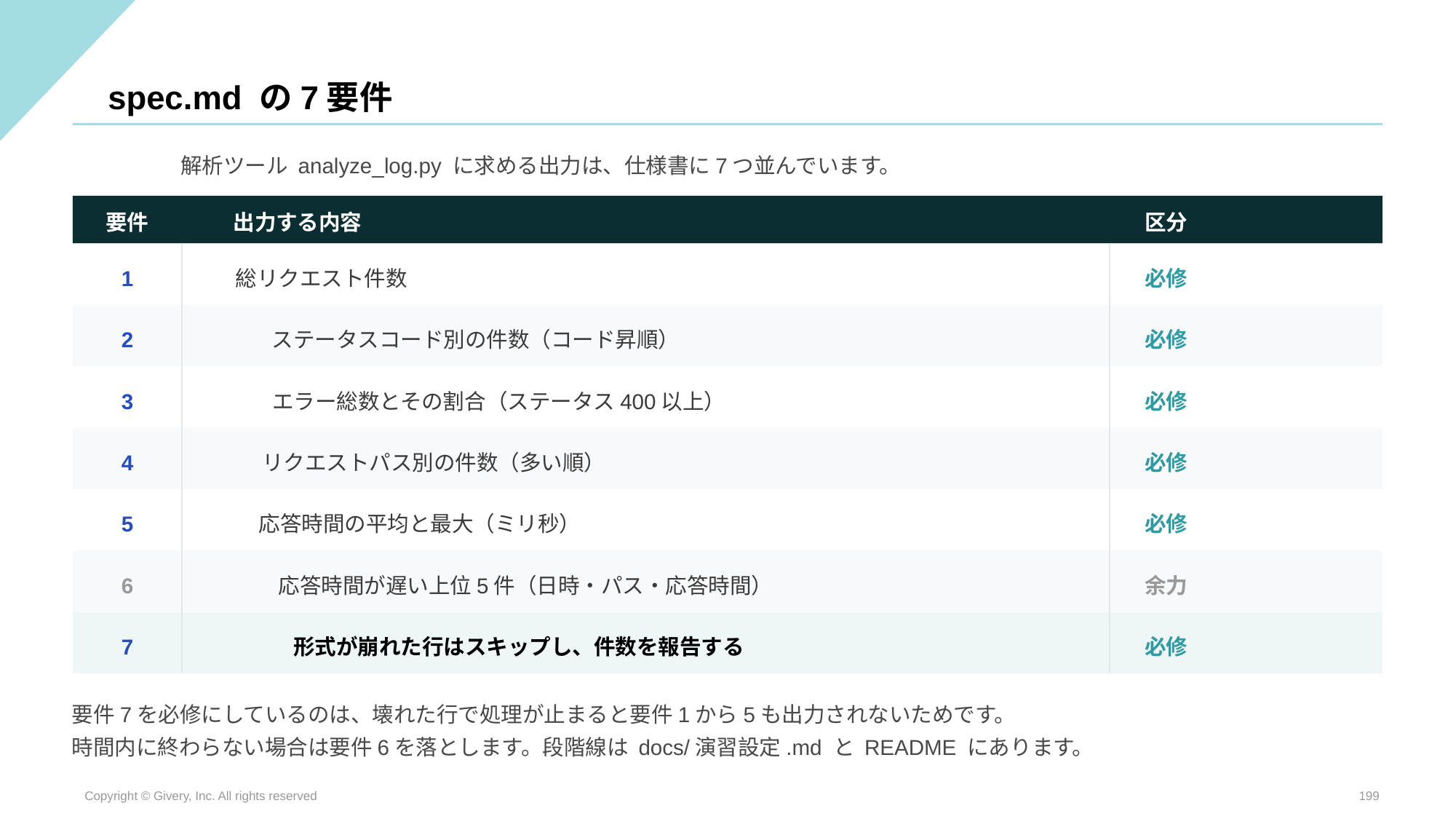

spec.md の7要件

解析ツール analyze_log.py に求める出力は、仕様書に7つ並んでいます。

要件
出力する内容
区分

1
総リクエスト件数
必修

2
ステータスコード別の件数（コード昇順）
必修

3
エラー総数とその割合（ステータス400以上）
必修

4
リクエストパス別の件数（多い順）
必修

5
応答時間の平均と最大（ミリ秒）
必修

6
応答時間が遅い上位5件（日時・パス・応答時間）
余力

7
形式が崩れた行はスキップし、件数を報告する
必修
要件7を必修にしているのは、壊れた行で処理が止まると要件1から5も出力されないためです。
時間内に終わらない場合は要件6を落とします。段階線は docs/演習設定.md と README にあります。
Copyright © Givery, Inc. All rights reserved
199